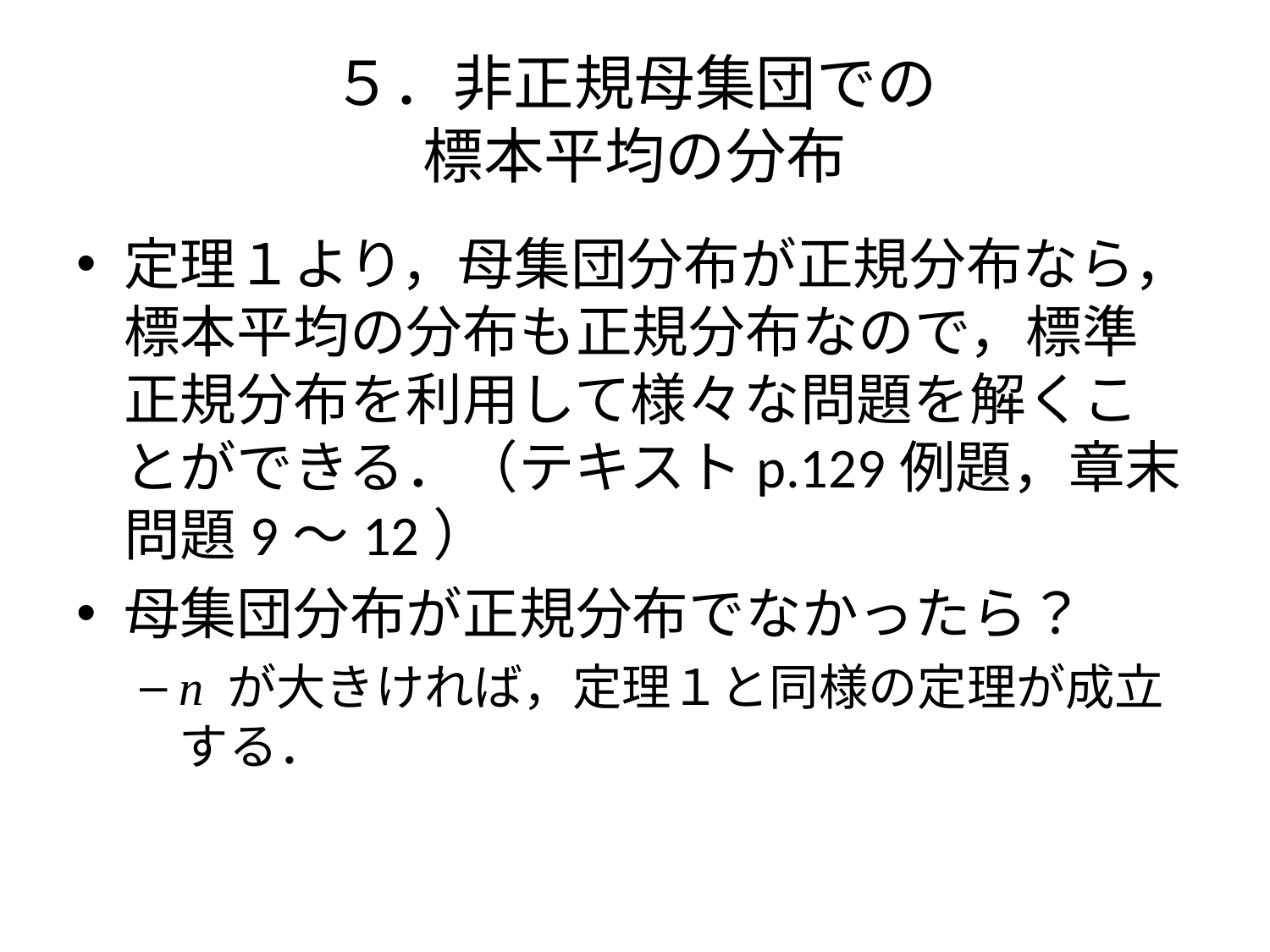

# ５．非正規母集団での 標本平均の分布
定理１より，母集団分布が正規分布なら，標本平均の分布も正規分布なので，標準正規分布を利用して様々な問題を解くことができる．（テキストp.129例題，章末問題9～12）
母集団分布が正規分布でなかったら？
n が大きければ，定理１と同様の定理が成立する．